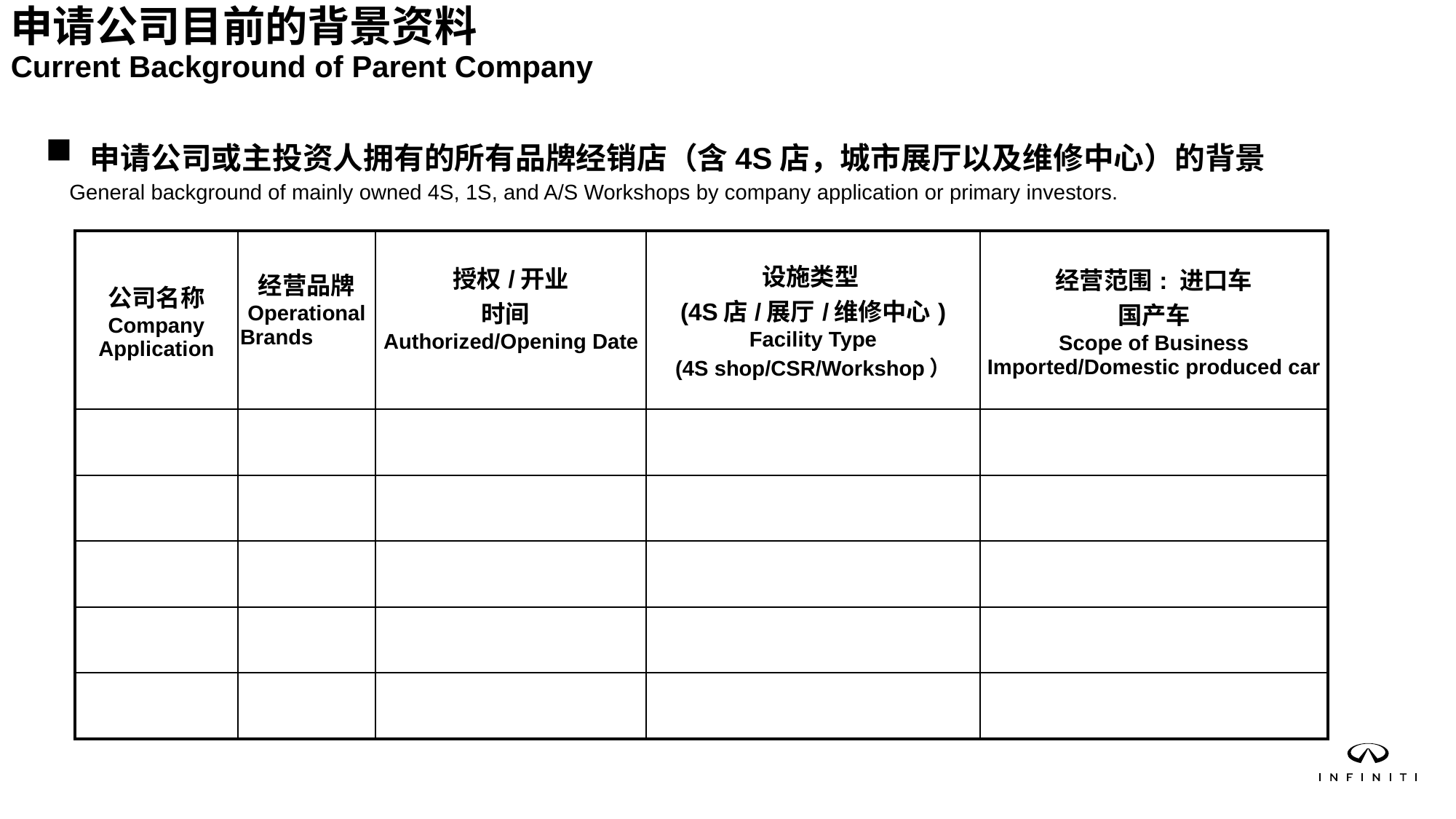

申请公司目前的背景资料
Current Background of Parent Company
 申请公司或主投资人拥有的所有品牌经销店（含4S店，城市展厅以及维修中心）的背景
    General background of mainly owned 4S, 1S, and A/S Workshops by company application or primary investors.
| 公司名称 Company Application | 经营品牌 Operational Brands | 授权/开业 时间 Authorized/Opening Date | 设施类型 (4S店/展厅/维修中心) Facility Type (4S shop/CSR/Workshop） | 经营范围: 进口车 国产车 Scope of Business Imported/Domestic produced car |
| --- | --- | --- | --- | --- |
|  |  |  |  |  |
|  |  |  |  |  |
|  |  |  |  |  |
|  |  |  |  |  |
|  |  |  |  |  |